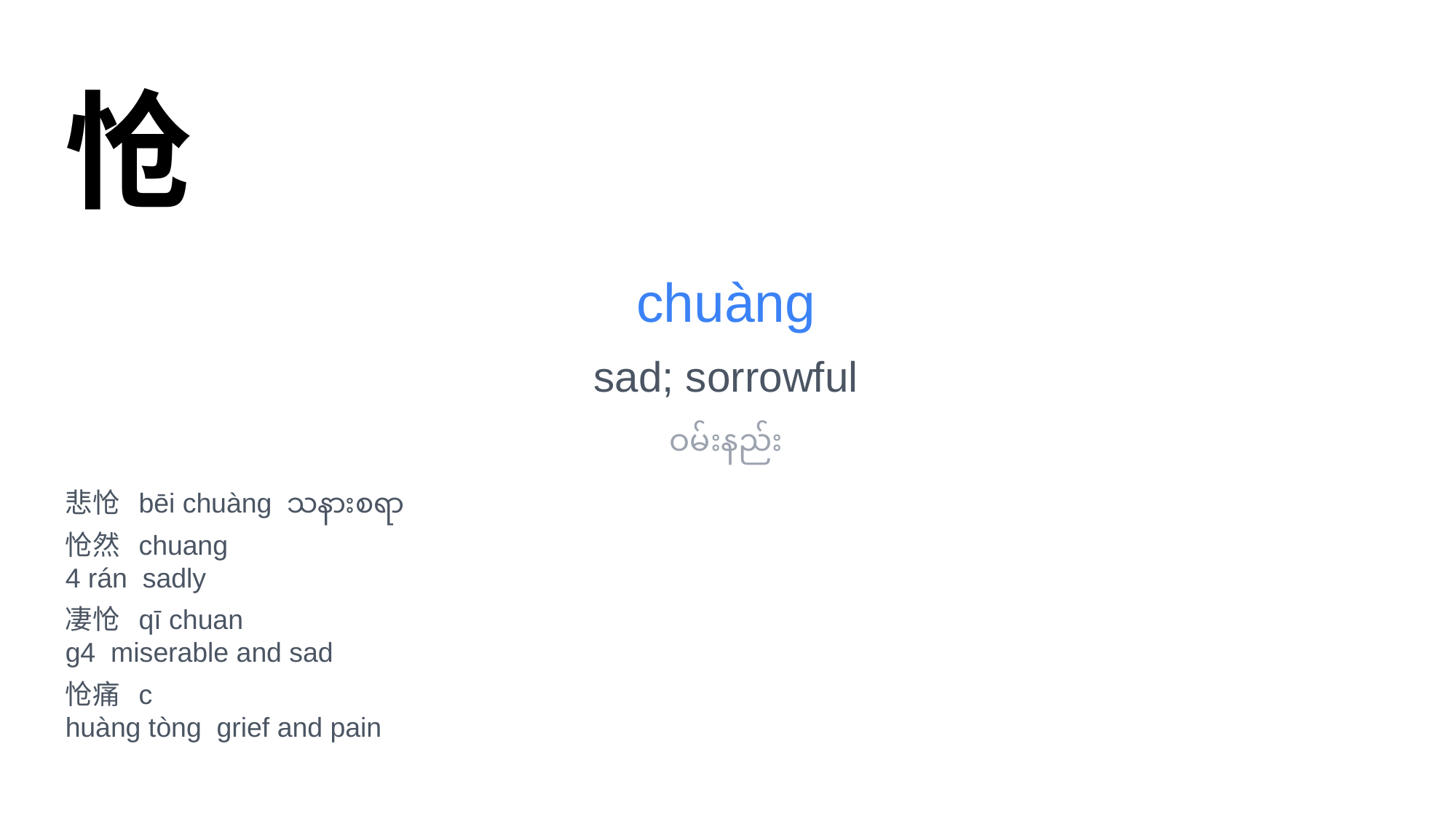

怆
chuàng
sad; sorrowful
ဝမ်းနည်း
悲怆  bēi chuàng  သနားစရာ
怆然  chuang
4 rán  sadly
凄怆  qī chuan
g4  miserable and sad
怆痛  c
huàng tòng  grief and pain